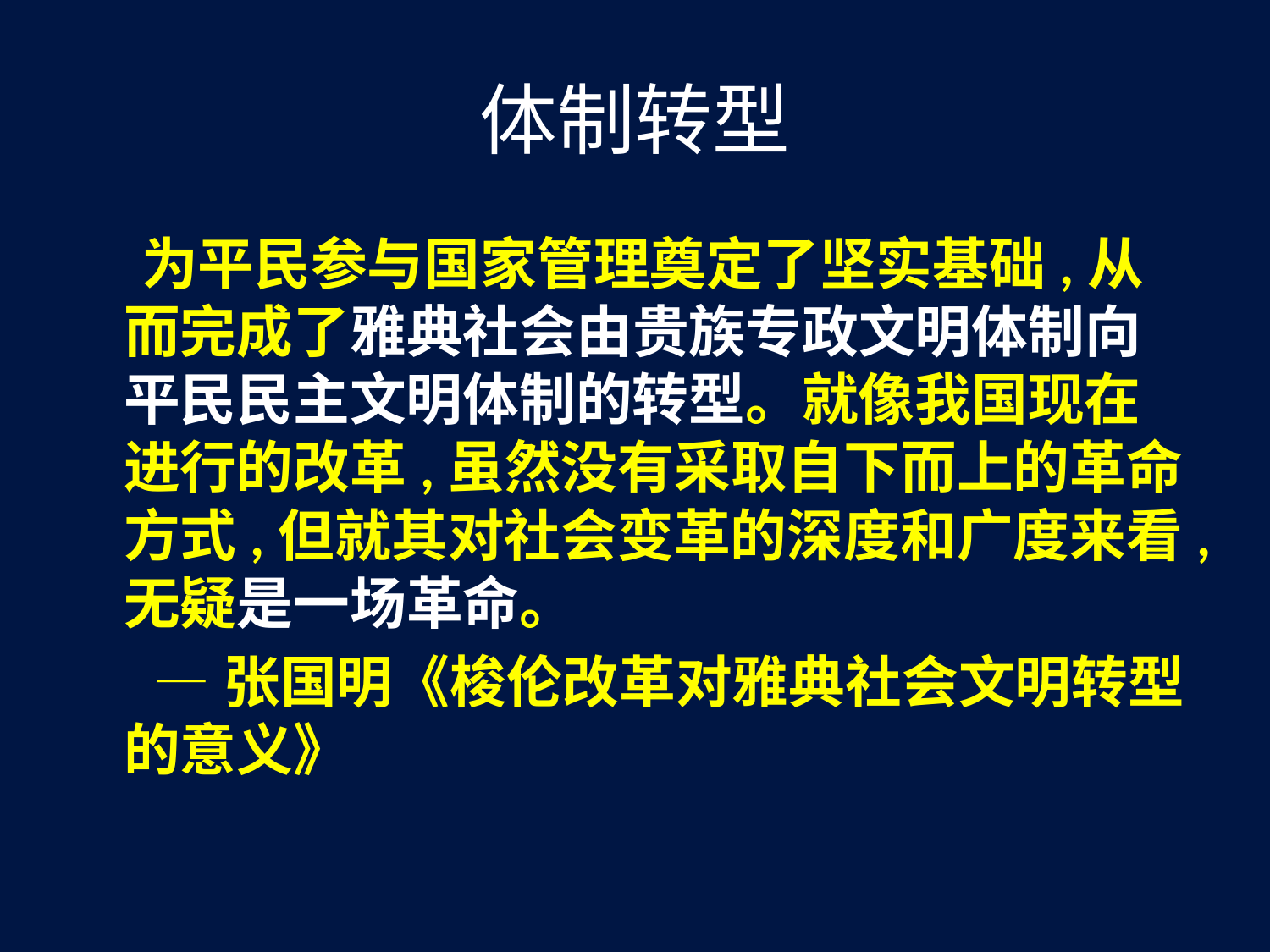

# 体制转型
    为平民参与国家管理奠定了坚实基础,从而完成了雅典社会由贵族专政文明体制向平民民主文明体制的转型。就像我国现在进行的改革,虽然没有采取自下而上的革命方式,但就其对社会变革的深度和广度来看,无疑是一场革命。
      —张国明《梭伦改革对雅典社会文明转型的意义》